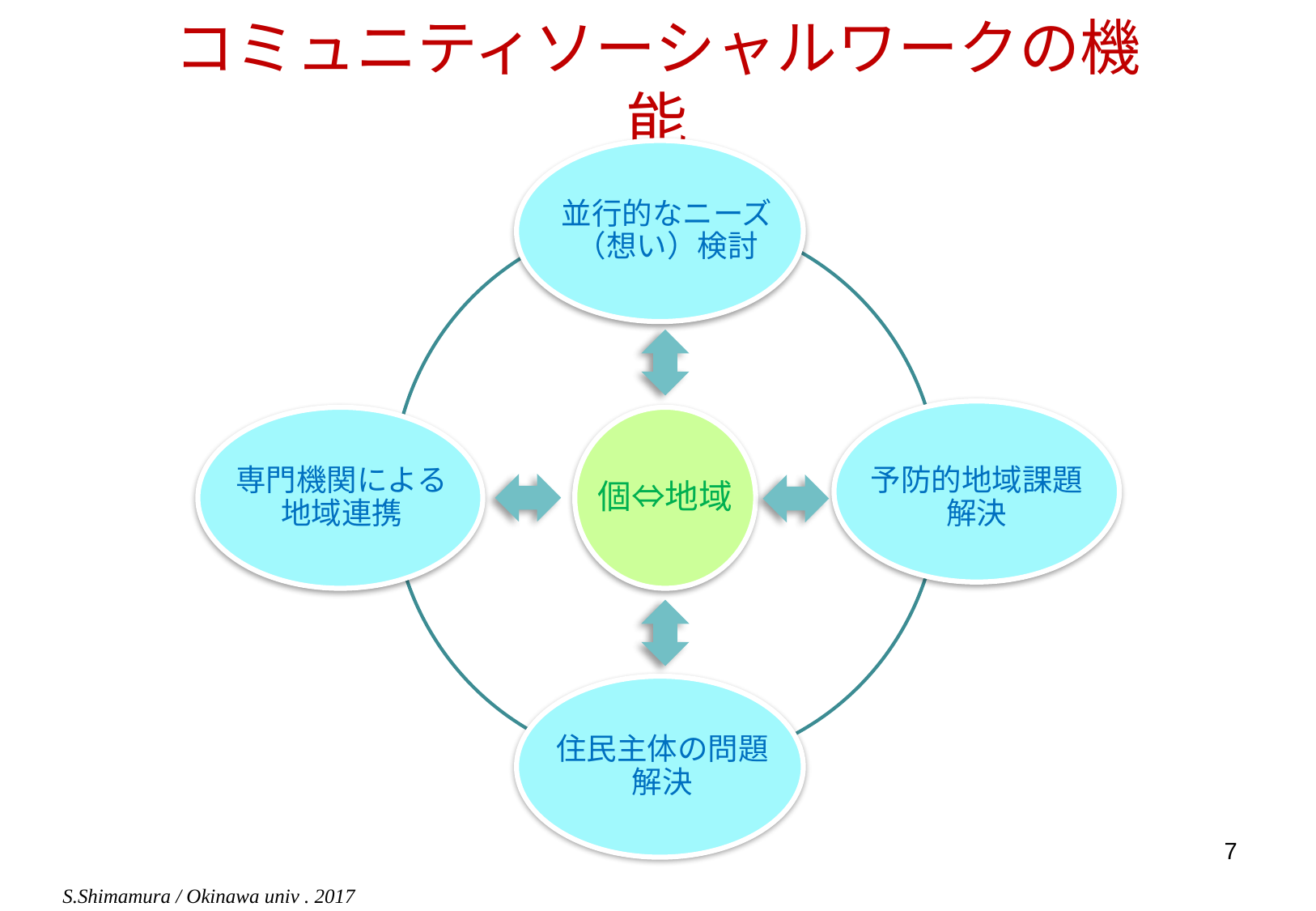

# コミュニティソーシャルワークの機能

並行的なニーズ（想い）検討

予防的地域課題解決

専門機関による地域連携

個⇔地域

住民主体の問題解決

7
S.Shimamura / Okinawa univ . 2017